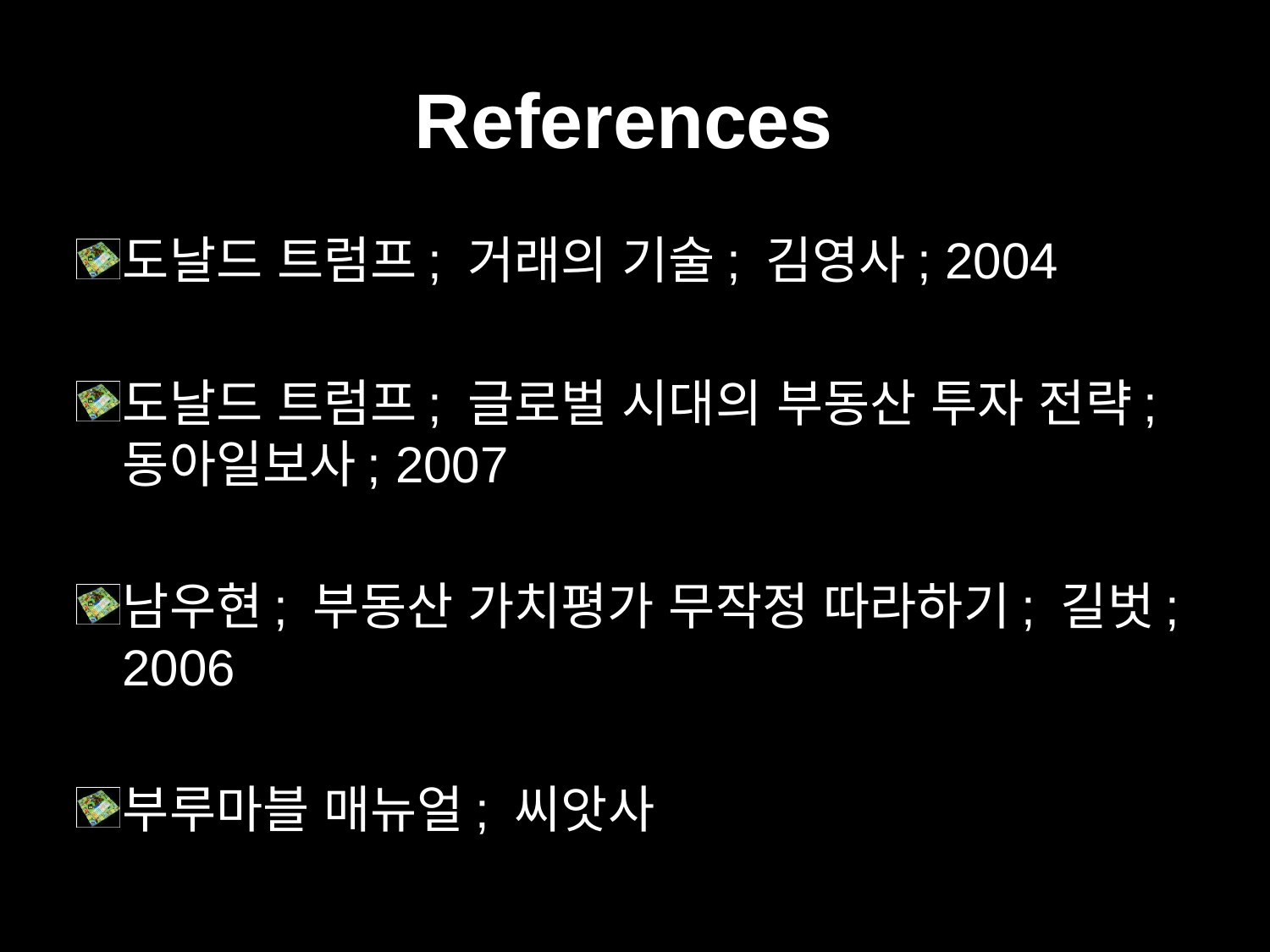

# References
도날드 트럼프; 거래의 기술; 김영사; 2004

도날드 트럼프; 글로벌 시대의 부동산 투자 전략; 동아일보사; 2007

남우현; 부동산 가치평가 무작정 따라하기; 길벗; 2006

부루마블 매뉴얼; 씨앗사